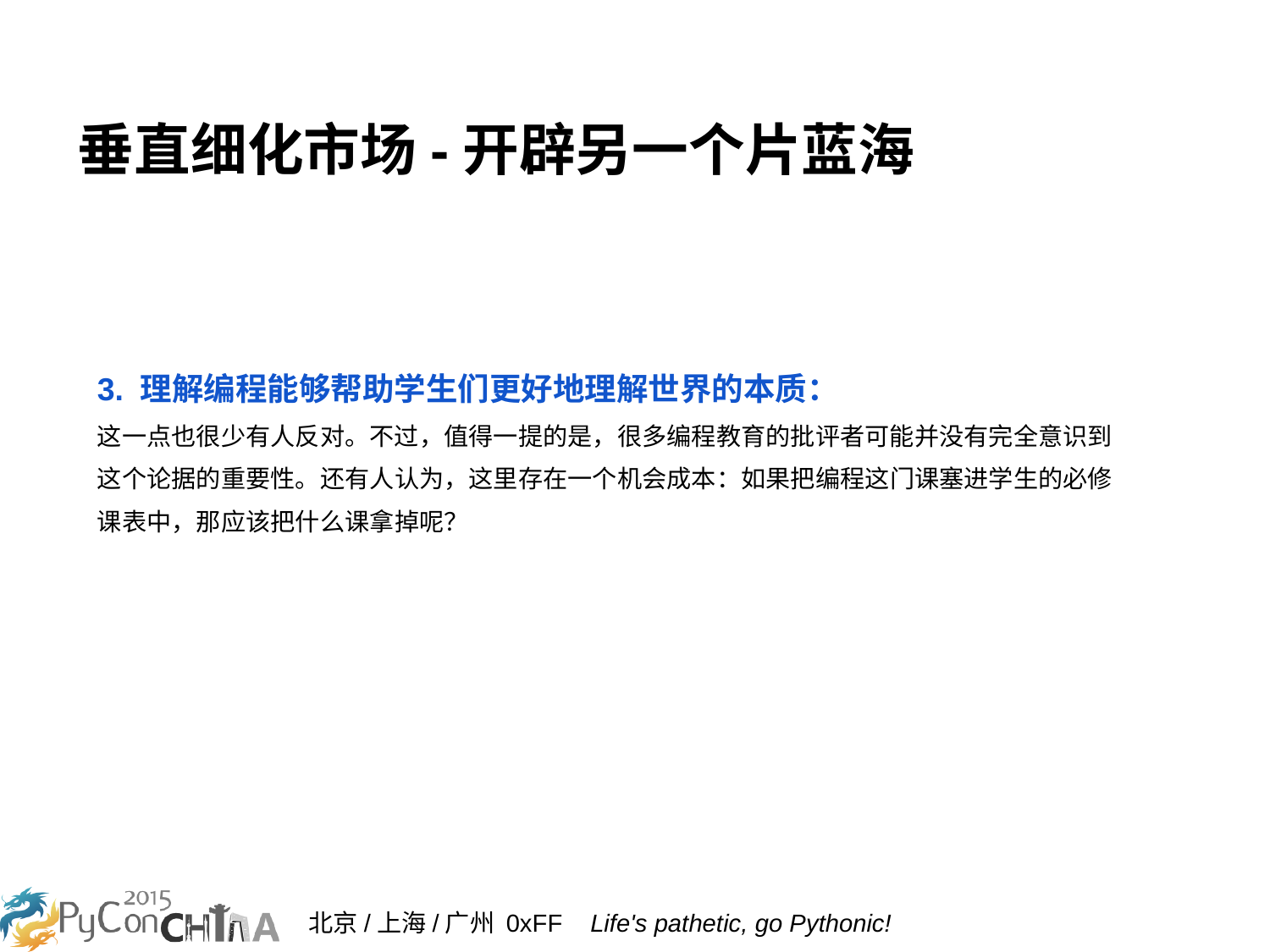

垂直细化市场-开辟另一个片蓝海
3. 理解编程能够帮助学生们更好地理解世界的本质：
这一点也很少有人反对。不过，值得一提的是，很多编程教育的批评者可能并没有完全意识到这个论据的重要性。还有人认为，这里存在一个机会成本：如果把编程这门课塞进学生的必修课表中，那应该把什么课拿掉呢？